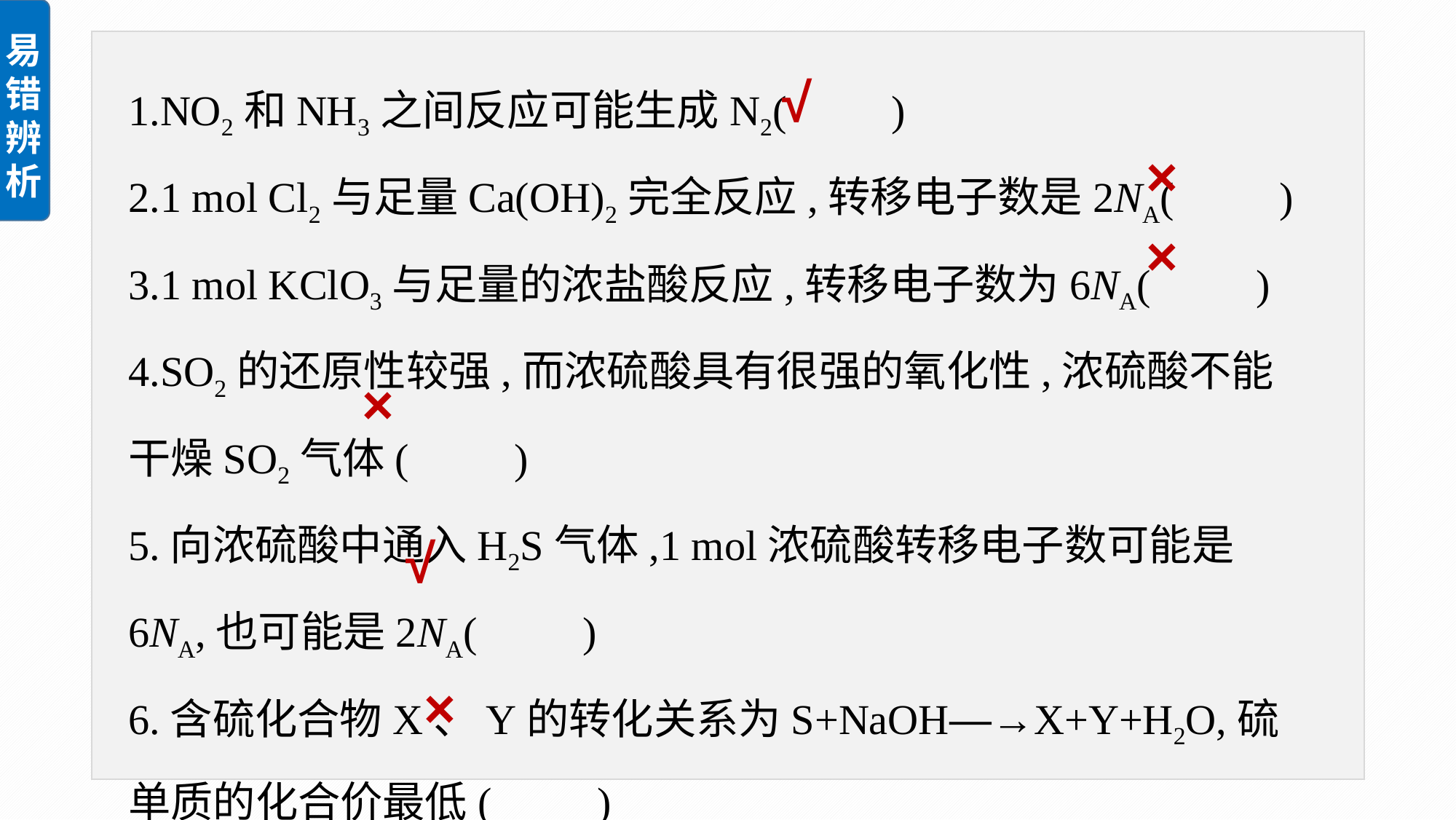

1.NO2和NH3之间反应可能生成N2(　　)
2.1 mol Cl2与足量Ca(OH)2完全反应,转移电子数是2NA(　　)
3.1 mol KClO3与足量的浓盐酸反应,转移电子数为6NA(　　)
4.SO2的还原性较强,而浓硫酸具有很强的氧化性,浓硫酸不能干燥SO2气体(　　)
5.向浓硫酸中通入H2S气体,1 mol浓硫酸转移电子数可能是6NA,也可能是2NA(　　)
6.含硫化合物X、Y的转化关系为S+NaOH―→X+Y+H2O,硫单质的化合价最低(　　)
√
×
×
×
√
×